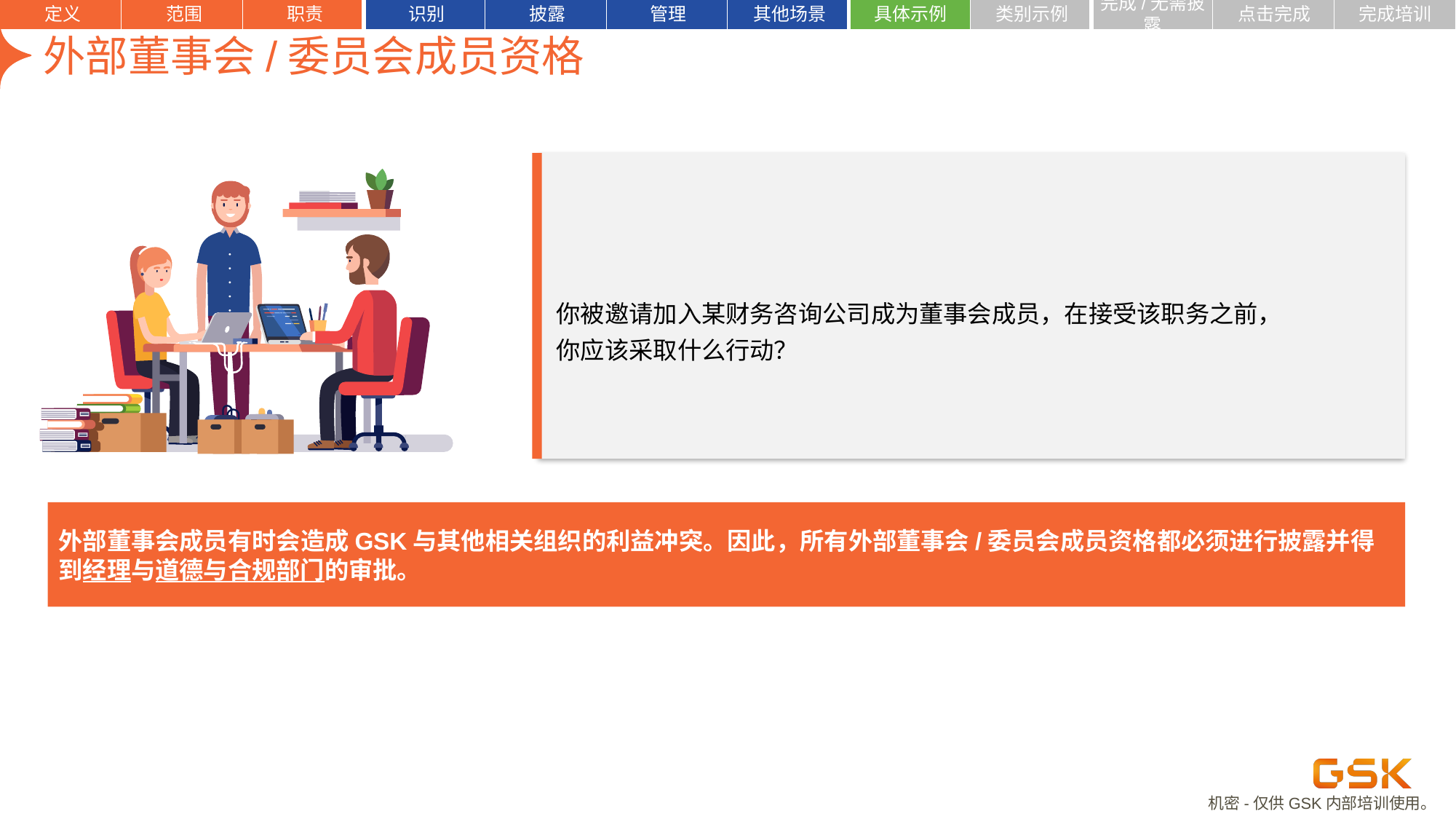

定义
范围
职责
识别
披露
管理
其他场景
具体示例
类别示例
点击完成
完成培训
完成/无需披露
|  |  |  |  |  |  |  |  |  |  |  |  |
| --- | --- | --- | --- | --- | --- | --- | --- | --- | --- | --- | --- |
# 外部董事会/委员会成员资格

你被邀请加入某财务咨询公司成为董事会成员，在接受该职务之前，你应该采取什么行动？
外部董事会成员有时会造成GSK与其他相关组织的利益冲突。因此，所有外部董事会/委员会成员资格都必须进行披露并得到经理与道德与合规部门的审批。